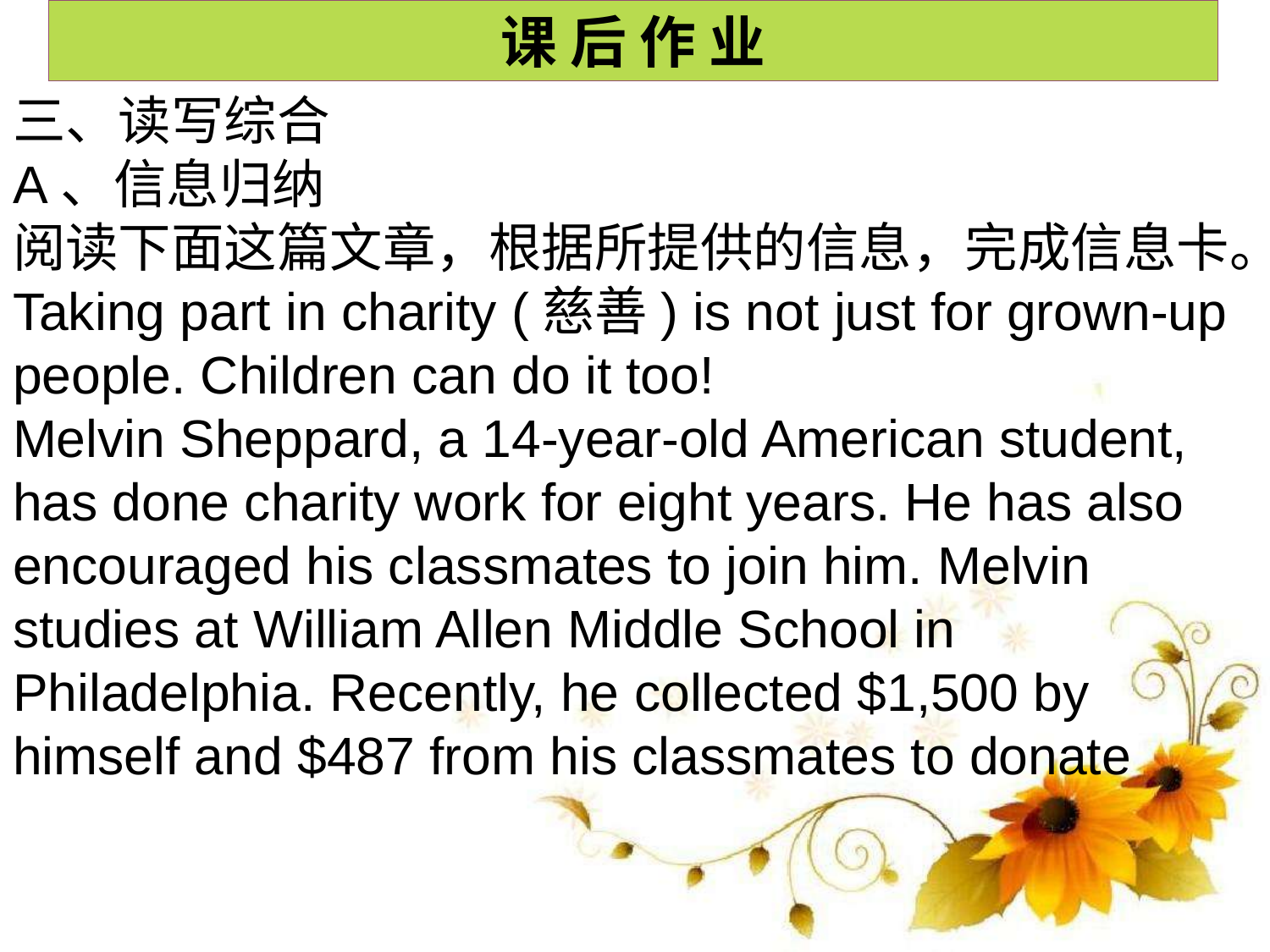

课 后 作 业
三、读写综合
A、信息归纳
阅读下面这篇文章，根据所提供的信息，完成信息卡。
Taking part in charity (慈善) is not just for grown-up people. Children can do it too!
Melvin Sheppard, a 14-year-old American student, has done charity work for eight years. He has also encouraged his classmates to join him. Melvin studies at William Allen Middle School in Philadelphia. Recently, he collected $1,500 by himself and $487 from his classmates to donate